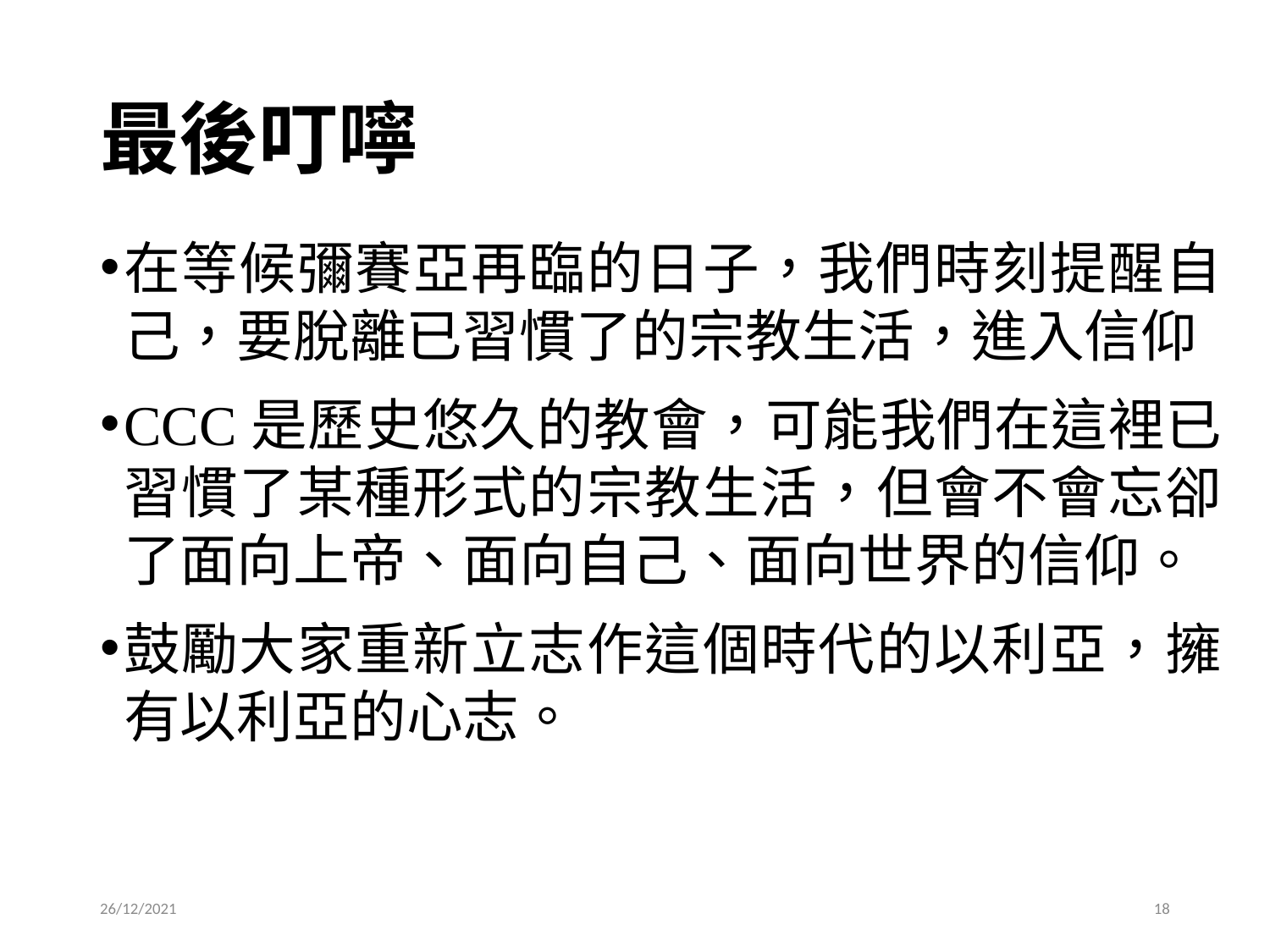

# 最後叮嚀
在等候彌賽亞再臨的日子，我們時刻提醒自己，要脫離已習慣了的宗教生活，進入信仰
CCC是歷史悠久的教會，可能我們在這裡已習慣了某種形式的宗教生活，但會不會忘卻了面向上帝、面向自己、面向世界的信仰。
鼓勵大家重新立志作這個時代的以利亞，擁有以利亞的心志。
26/12/2021

18